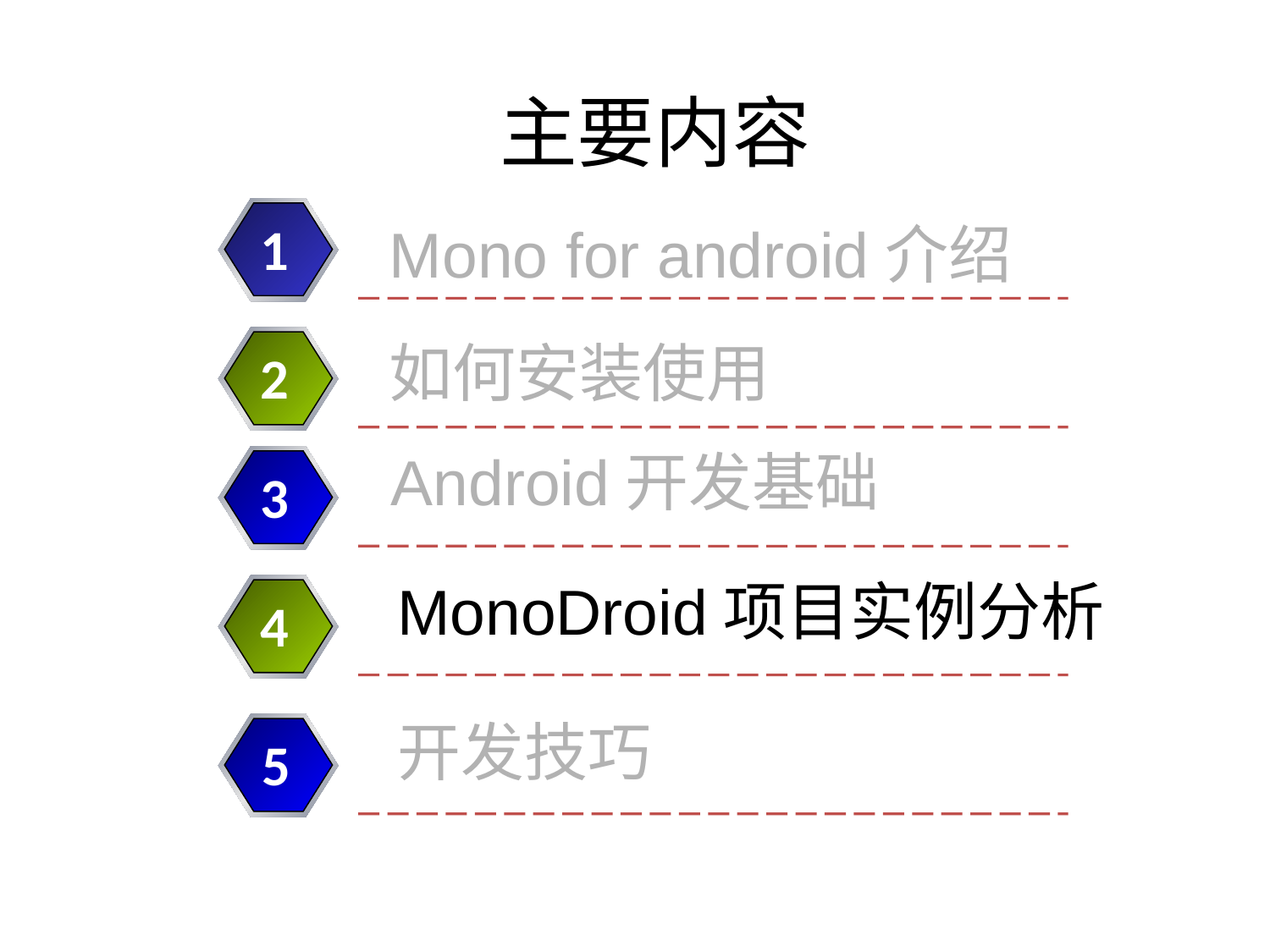

# 主要内容

1

Mono for android介绍

2

如何安装使用
Android开发基础

3

 MonoDroid项目实例分析

4

开发技巧

5